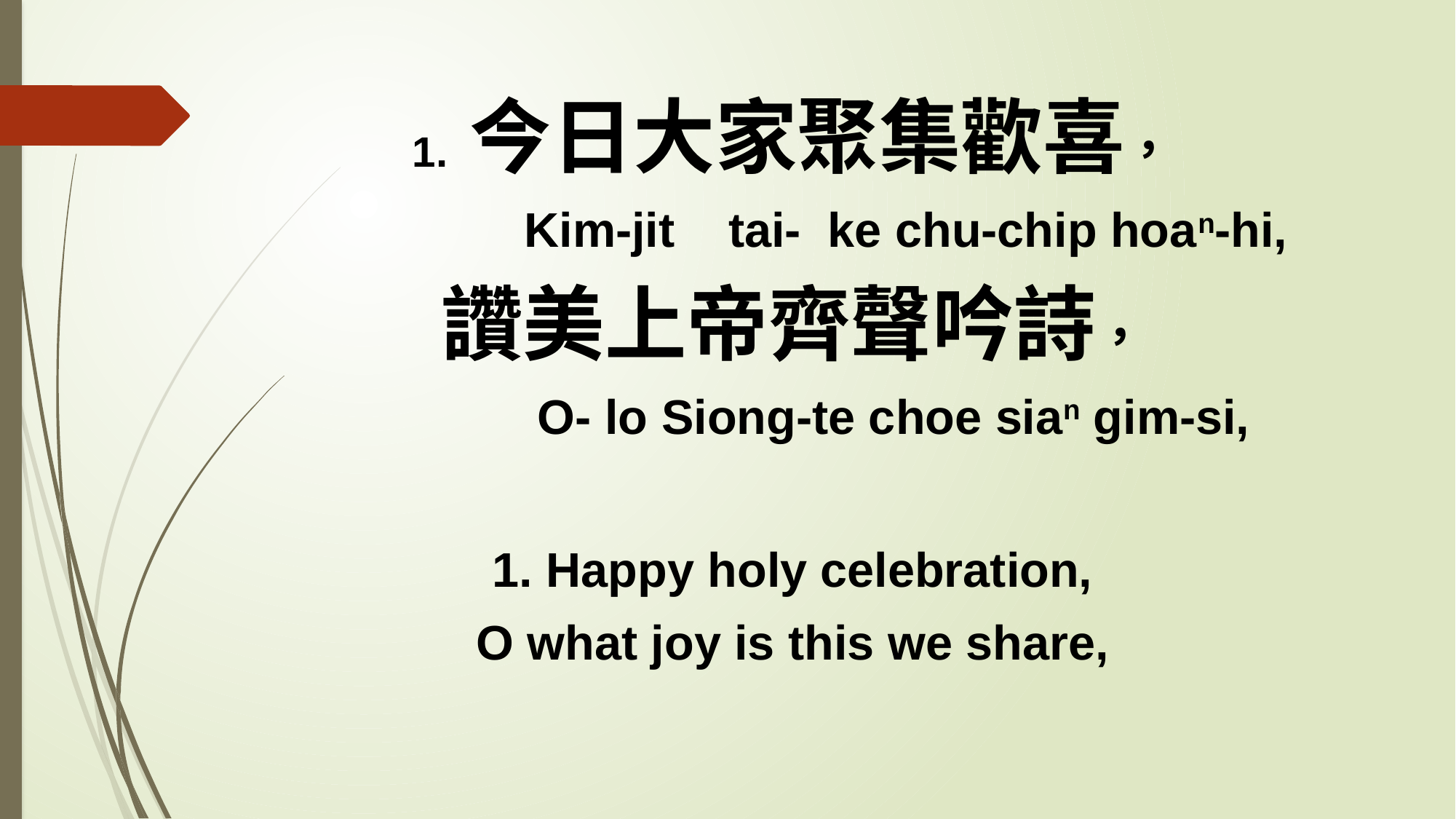

1. 今日大家聚集歡喜，
                     Kim-jit    tai-  ke chu-chip hoan-hi,
讚美上帝齊聲吟詩，
                      O- lo Siong-te choe sian gim-si,

1. Happy holy celebration,
O what joy is this we share,